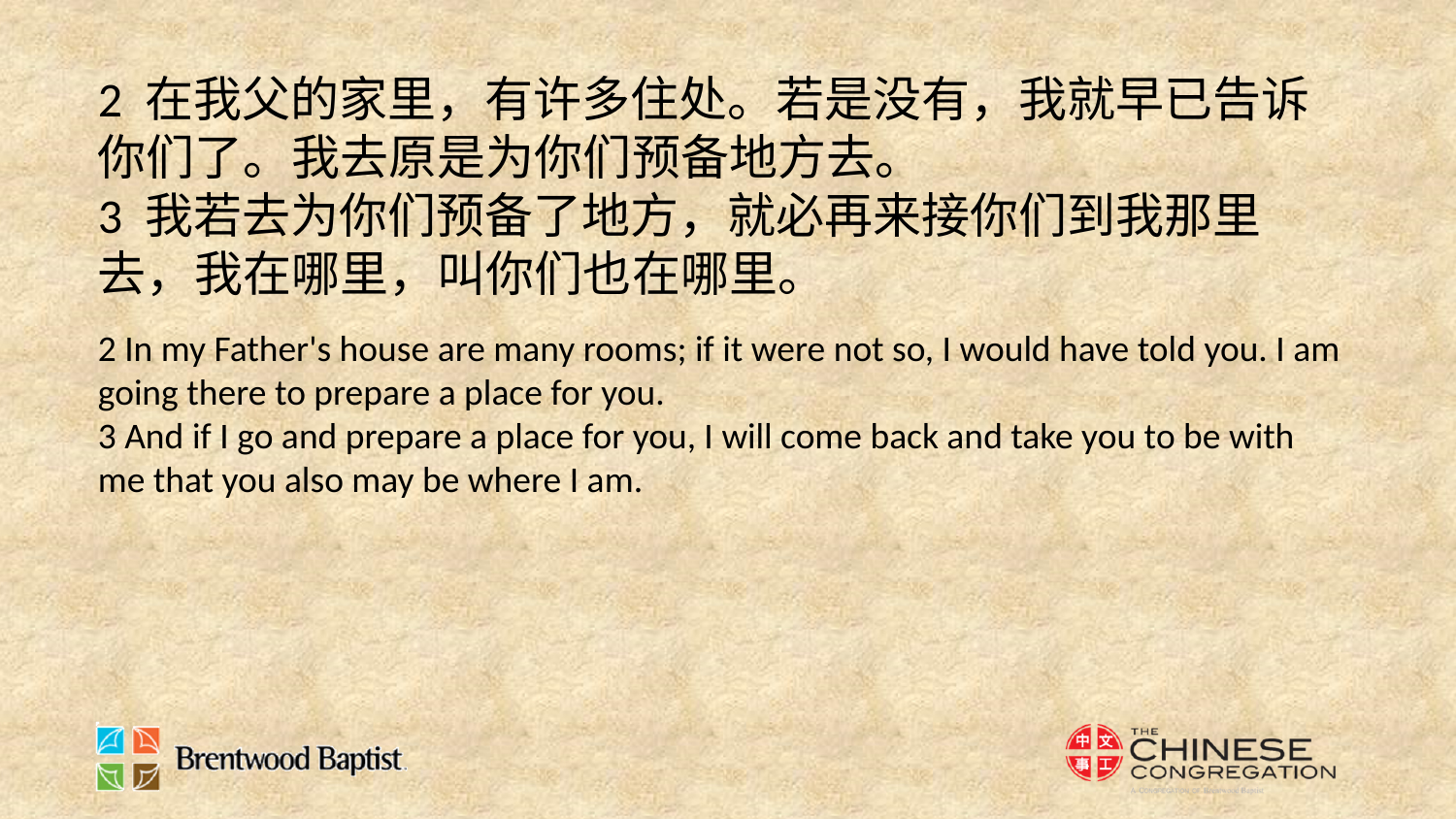

2 在我父的家里，有许多住处。若是没有，我就早已告诉你们了。我去原是为你们预备地方去。
3 我若去为你们预备了地方，就必再来接你们到我那里去，我在哪里，叫你们也在哪里。

2 In my Father's house are many rooms; if it were not so, I would have told you. I am going there to prepare a place for you.
3 And if I go and prepare a place for you, I will come back and take you to be with me that you also may be where I am.